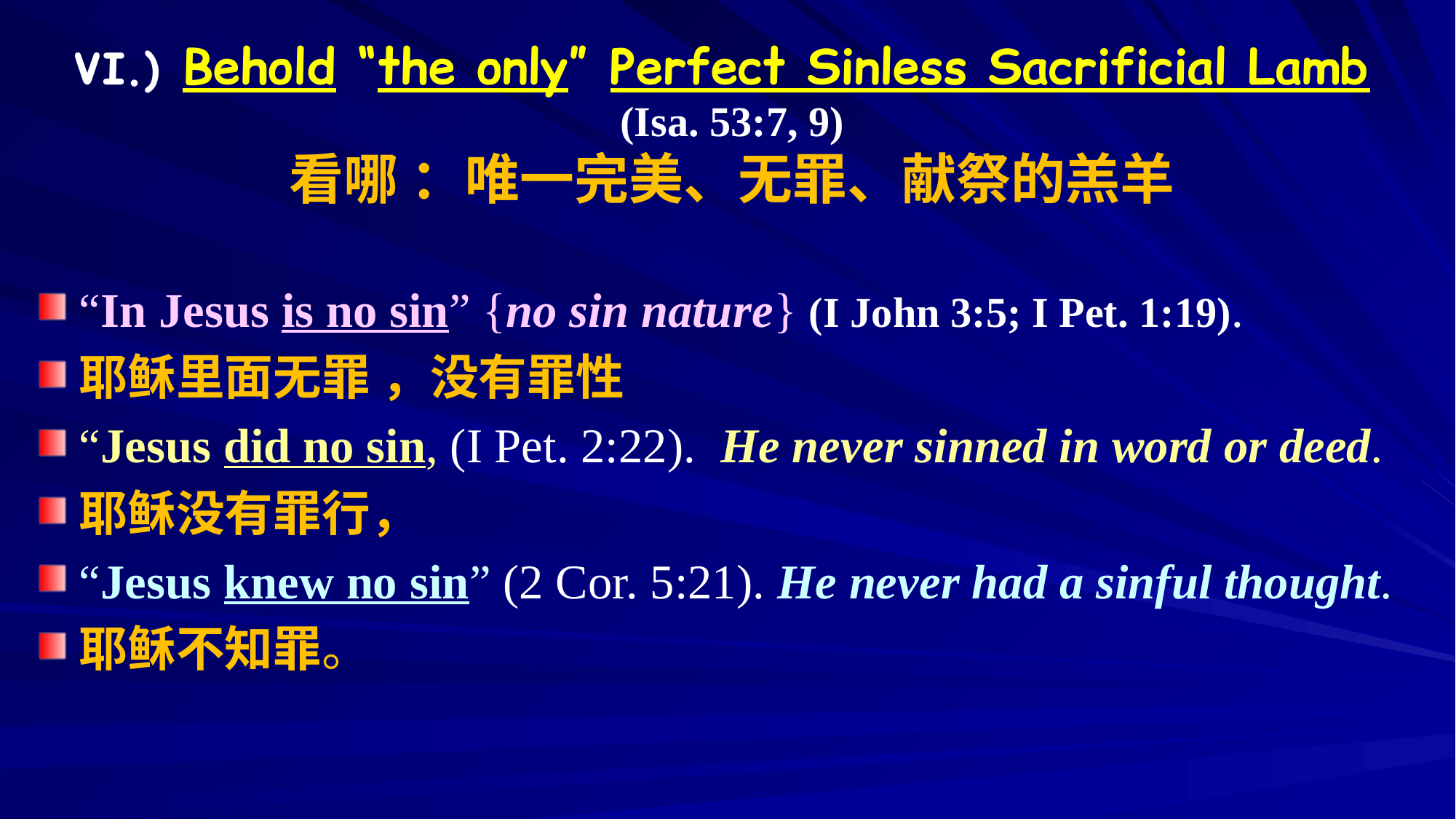

# VI.)	Behold “the only” Perfect Sinless Sacrificial Lamb (Isa. 53:7, 9) 看哪 ：唯一完美、无罪、献祭的羔羊
“In Jesus is no sin” {no sin nature} (I John 3:5; I Pet. 1:19).
耶稣里面无罪 ，没有罪性
“Jesus did no sin, (I Pet. 2:22).  He never sinned in word or deed.
耶稣没有罪行，
“Jesus knew no sin” (2 Cor. 5:21). He never had a sinful thought.
耶稣不知罪。